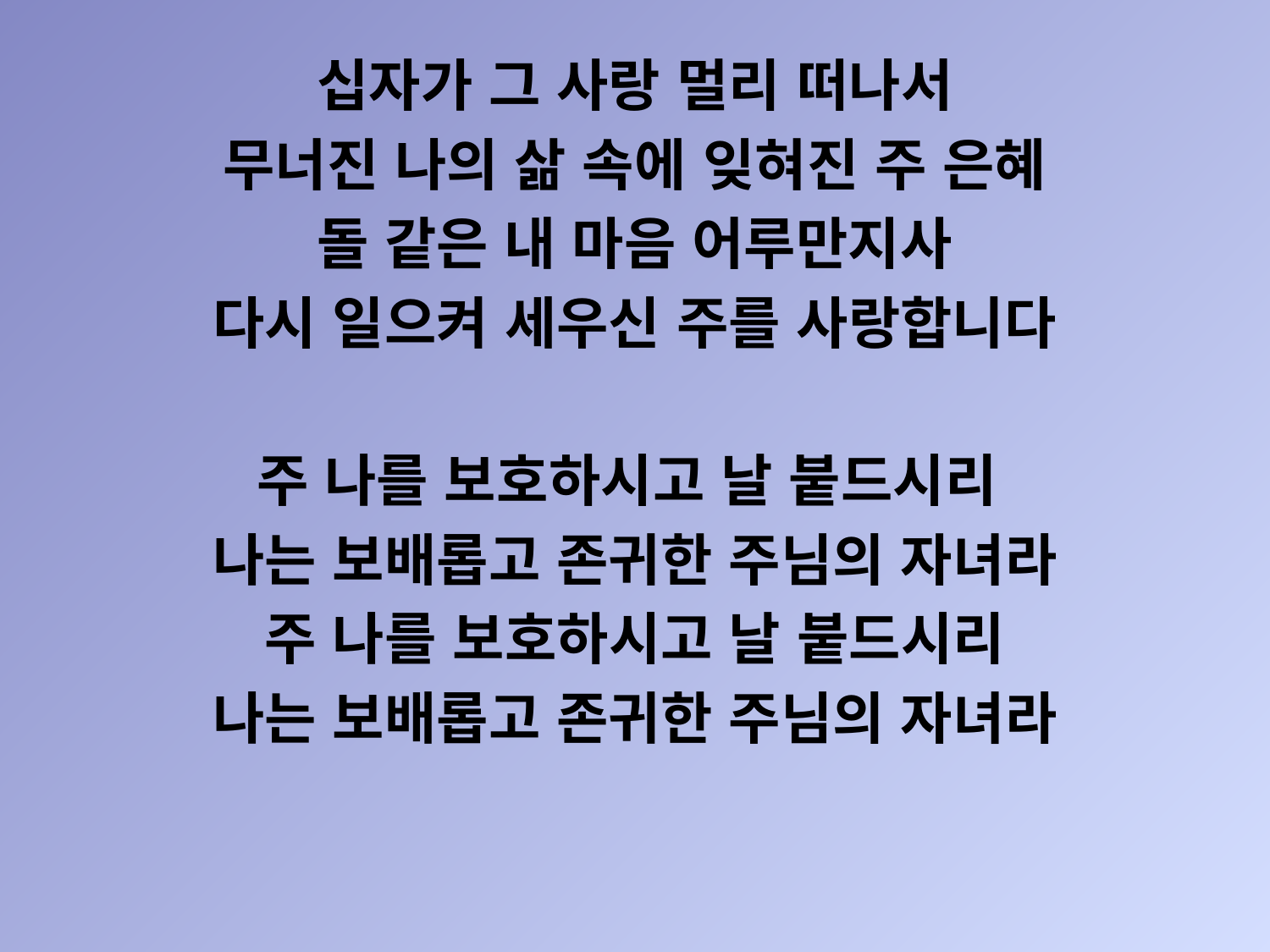

십자가 그 사랑 멀리 떠나서
무너진 나의 삶 속에 잊혀진 주 은혜
돌 같은 내 마음 어루만지사
다시 일으켜 세우신 주를 사랑합니다

주 나를 보호하시고 날 붙드시리
나는 보배롭고 존귀한 주님의 자녀라
주 나를 보호하시고 날 붙드시리
나는 보배롭고 존귀한 주님의 자녀라